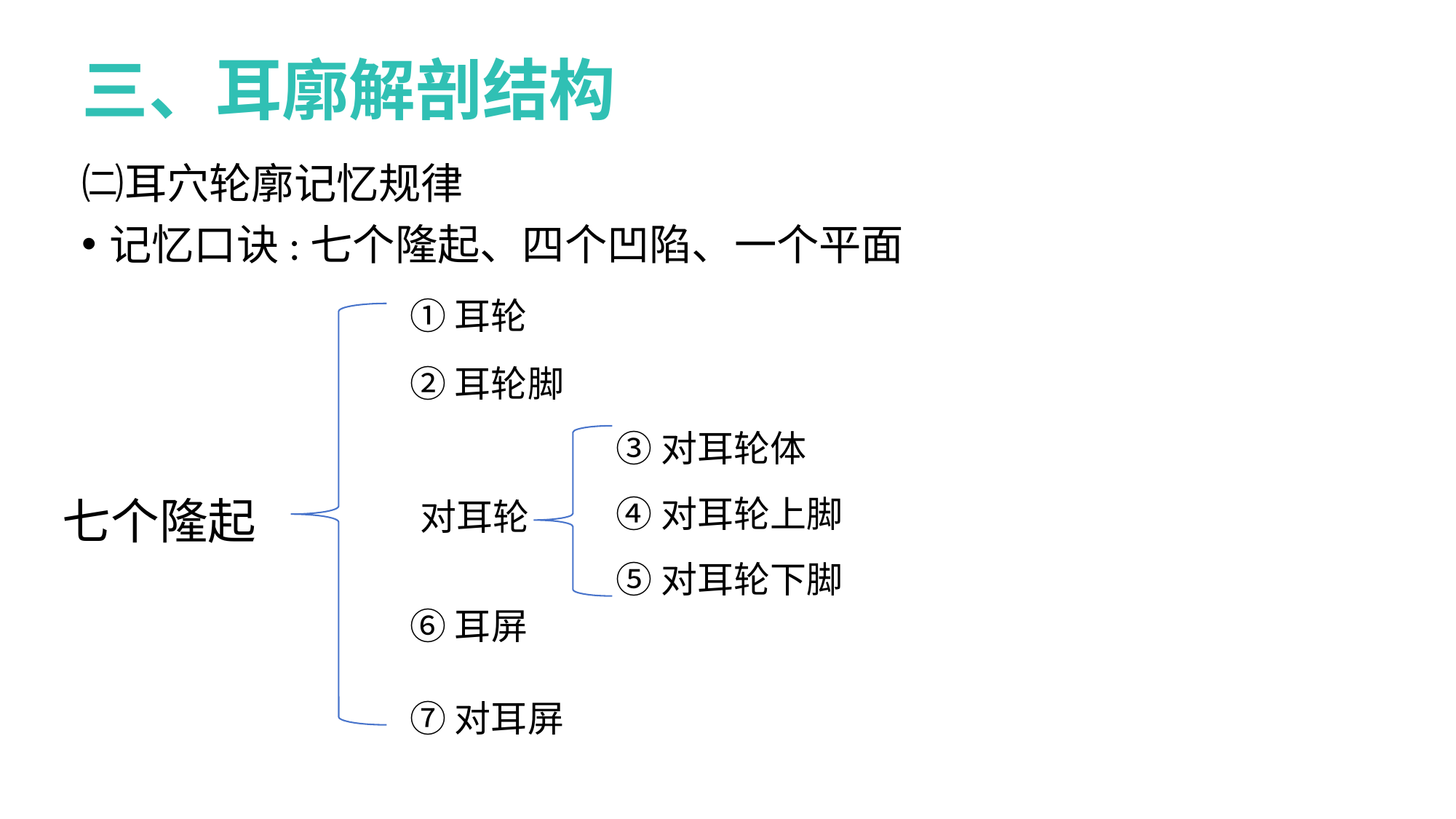

# 三、耳廓解剖结构
㈡耳穴轮廓记忆规律
记忆口诀:七个隆起、四个凹陷、一个平面
①耳轮

②耳轮脚
③对耳轮体
④对耳轮上脚
⑤对耳轮下脚

七个隆起
对耳轮
⑥耳屏
⑦对耳屏